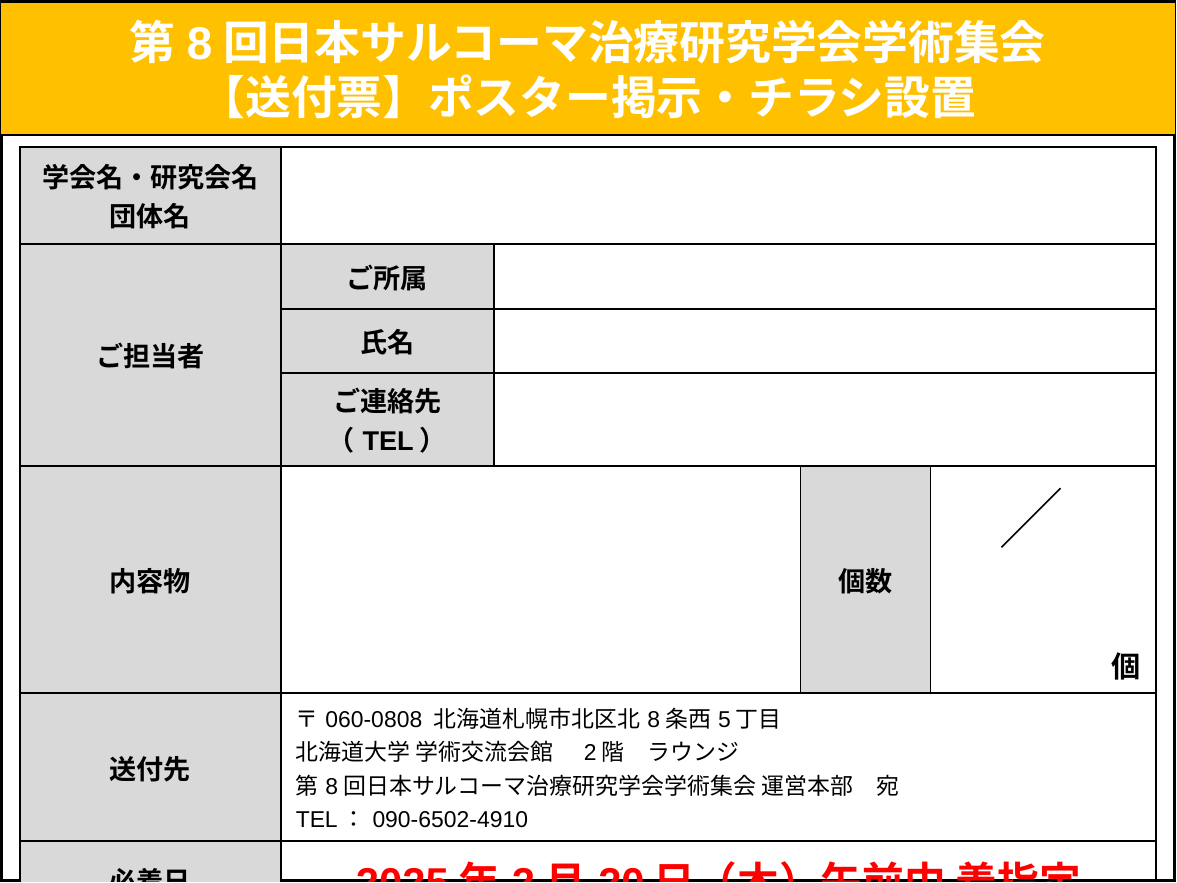

第8回日本サルコーマ治療研究学会学術集会
【送付票】ポスター掲示・チラシ設置
| 学会名・研究会名 団体名 |  |  |  |  |
| --- | --- | --- | --- | --- |
| ご担当者 | ご所属 |  |  |  |
|  | 氏名 |  |  |  |
|  | ご連絡先（TEL） |  |  |  |
| 内容物 |  |  | 個数 | 個 |
| 送付先 | 〒060-0808 北海道札幌市北区北8条西5丁目 北海道大学 学術交流会館　2階　ラウンジ 第8回日本サルコーマ治療研究学会学術集会 運営本部　宛 TEL：090-6502-4910 |  |  |  |
| 必着日 | 2025年2月20日（木）午前中 着指定 |  |  |  |
| ※必要事項を全てご記入の上、必ず荷物側面の見えやすい場所に全ての荷物に貼付してください。 ※本送付状はカラーで印刷をお願いします。 |  |  |  |  |